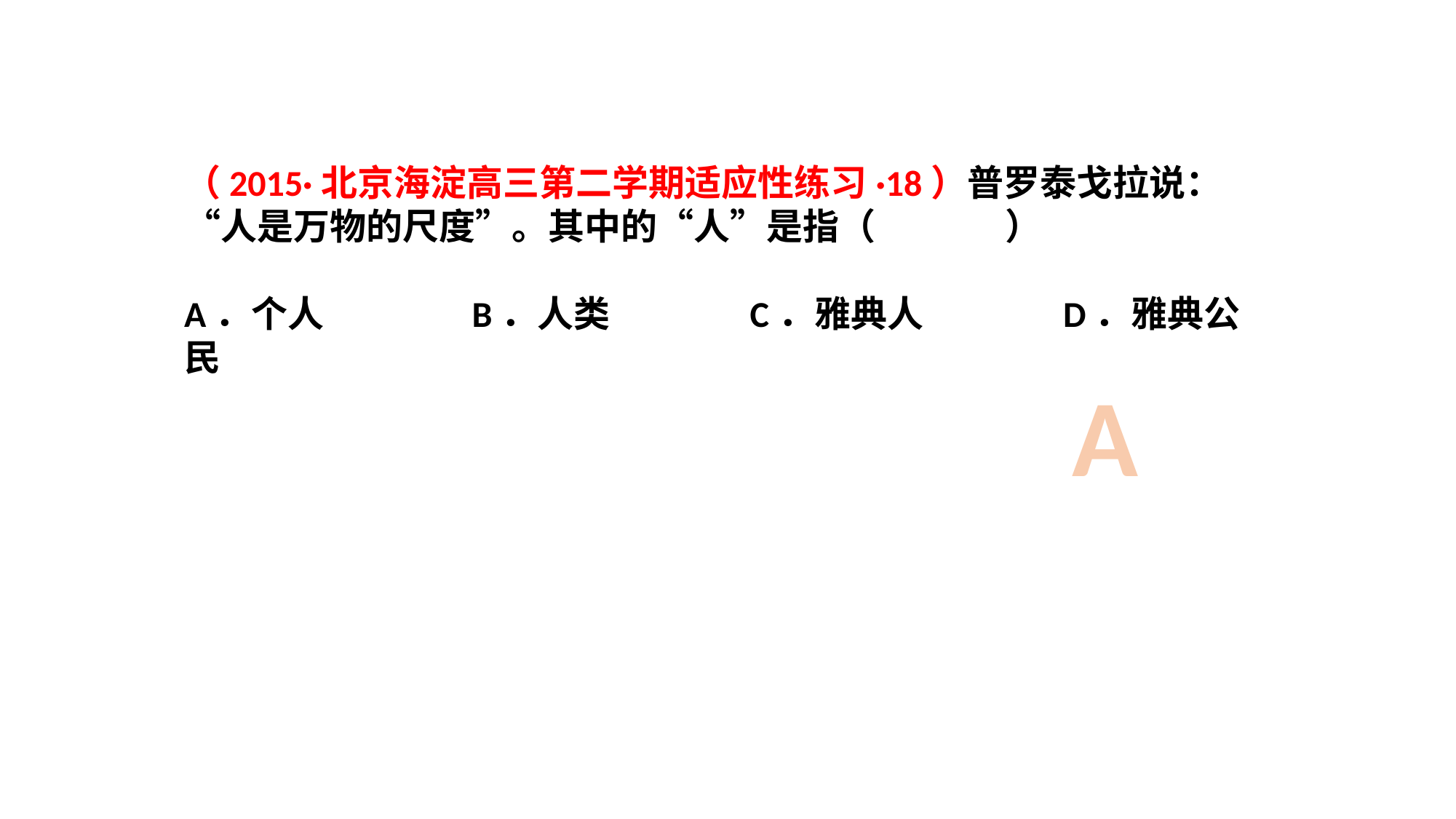

（2015·北京海淀高三第二学期适应性练习·18）普罗泰戈拉说：“人是万物的尺度”。其中的“人”是指（　       　）

A．个人                 B．人类                C．雅典人                D．雅典公民

A